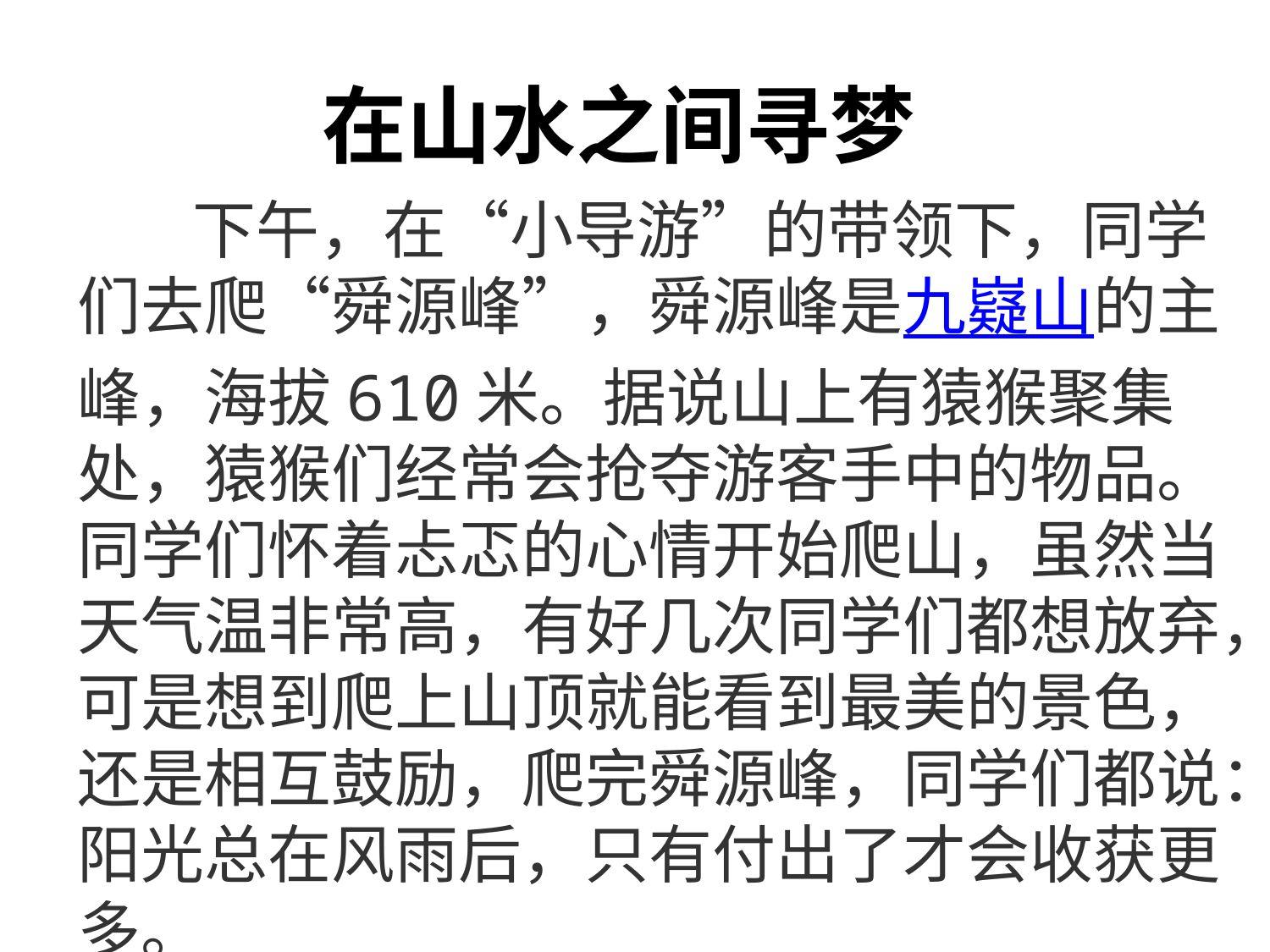

在山水之间寻梦
        下午，在“小导游”的带领下，同学们去爬“舜源峰”，舜源峰是九嶷山的主峰，海拔610米。据说山上有猿猴聚集处，猿猴们经常会抢夺游客手中的物品。同学们怀着忐忑的心情开始爬山，虽然当天气温非常高，有好几次同学们都想放弃，可是想到爬上山顶就能看到最美的景色，还是相互鼓励，爬完舜源峰，同学们都说：阳光总在风雨后，只有付出了才会收获更多。